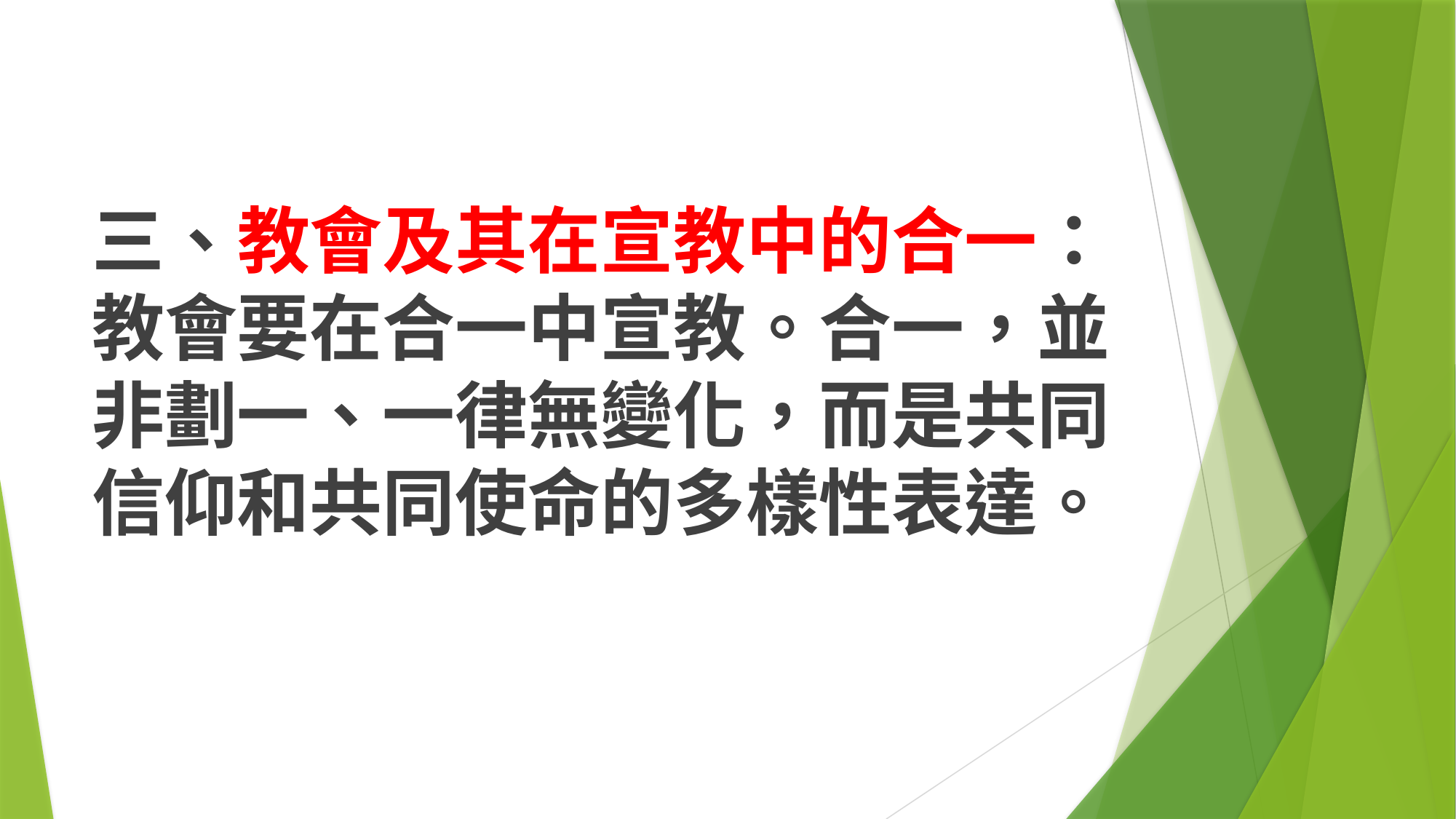

#
三、教會及其在宣教中的合一：教會要在合一中宣教。合一，並非劃一、一律無變化，而是共同信仰和共同使命的多樣性表達。